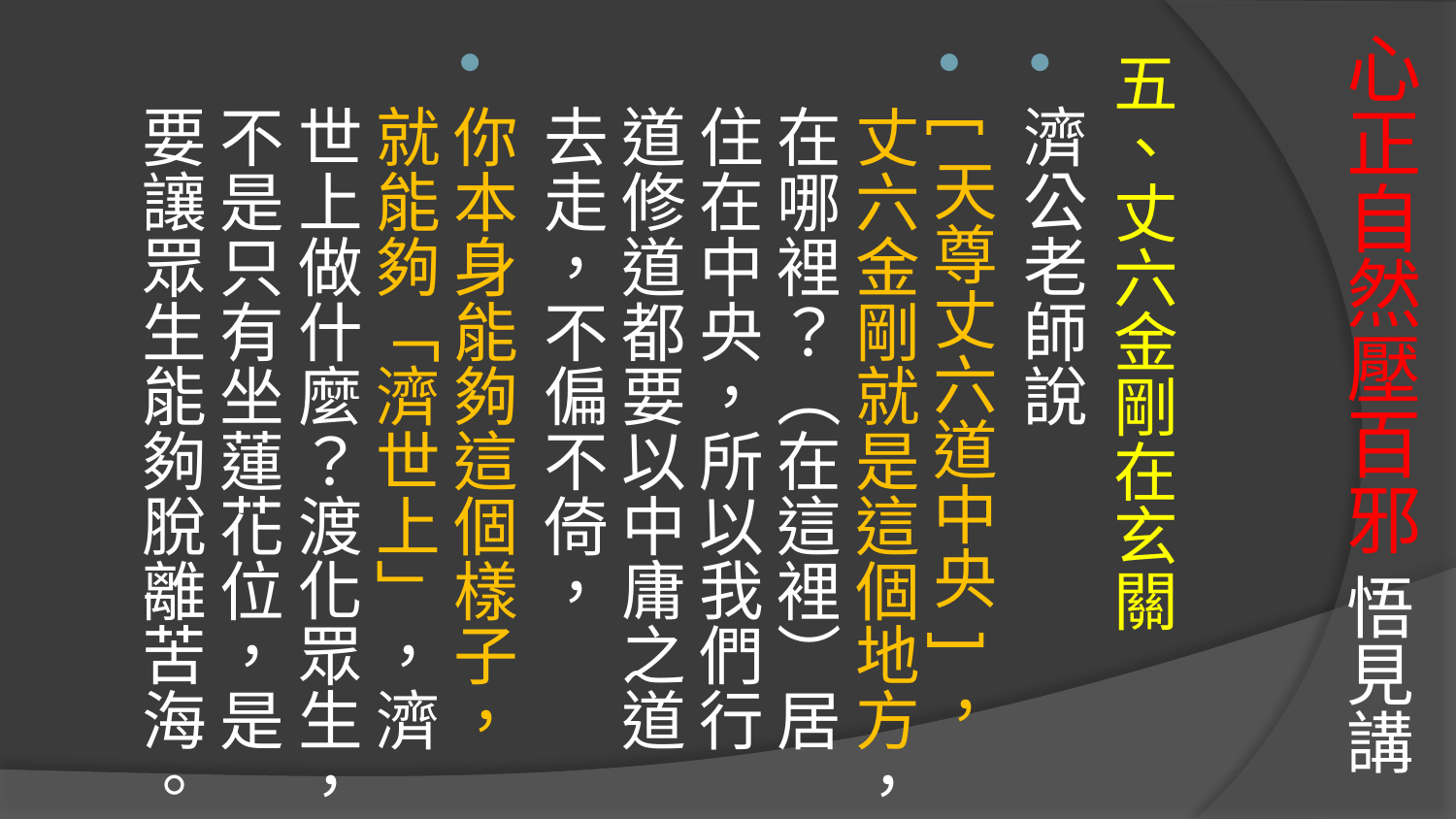

# 心正自然壓百邪 悟見講
五、丈六金剛在玄關
濟公老師說
[天尊丈六道中央]，丈六金剛就是這個地方，在哪裡？（在這裡）居住在中央，所以我們行道修道都要以中庸之道去走，不偏不倚，
你本身能夠這個樣子，就能夠「濟世上」，濟世上做什麼？渡化眾生，不是只有坐蓮花位，是要讓眾生能夠脫離苦海。